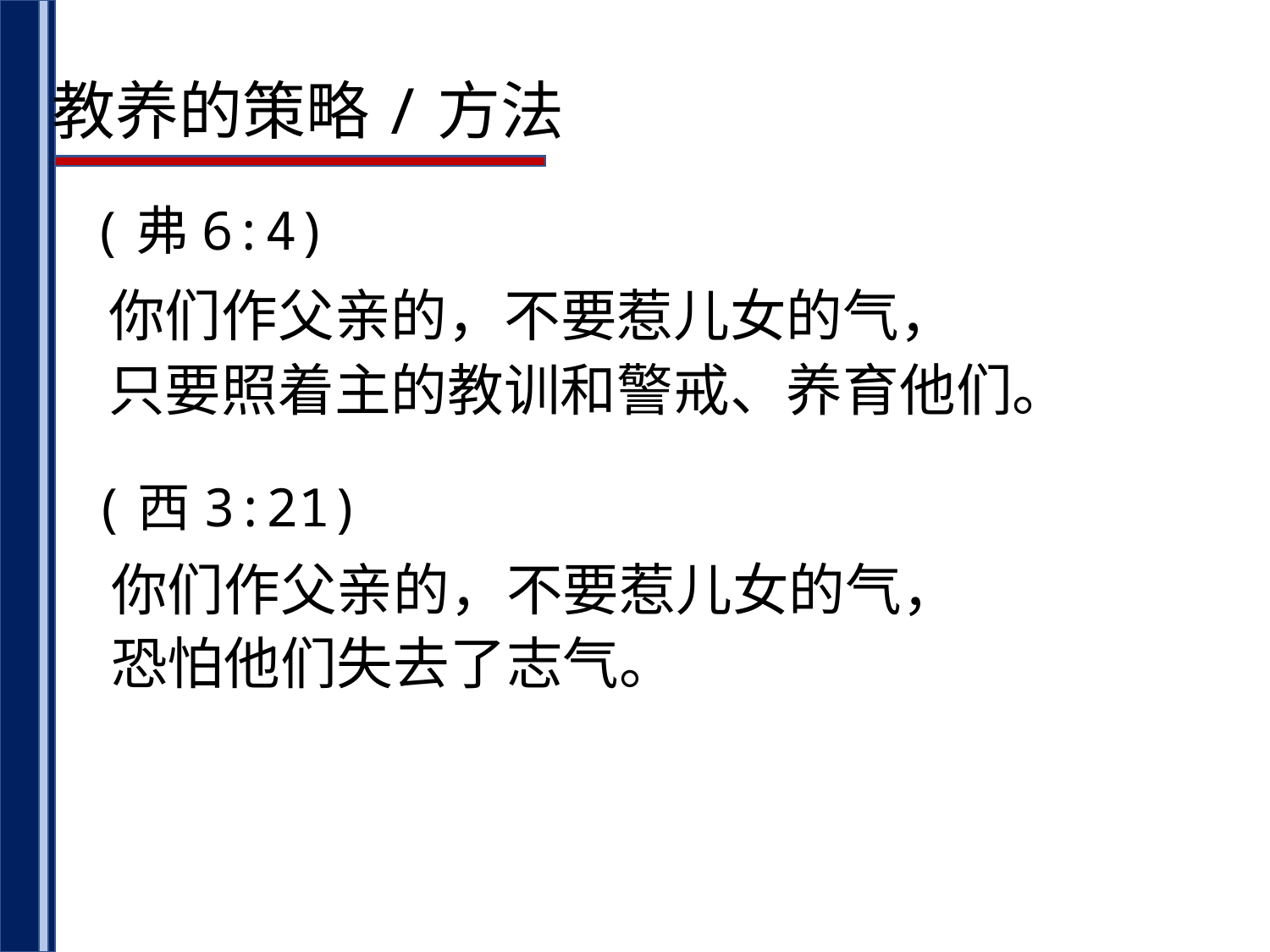

教养的策略/方法

(弗6:4)
你们作父亲的，不要惹儿女的气，
只要照着主的教训和警戒、养育他们。
(西3:21)
你们作父亲的，不要惹儿女的气，
恐怕他们失去了志气。